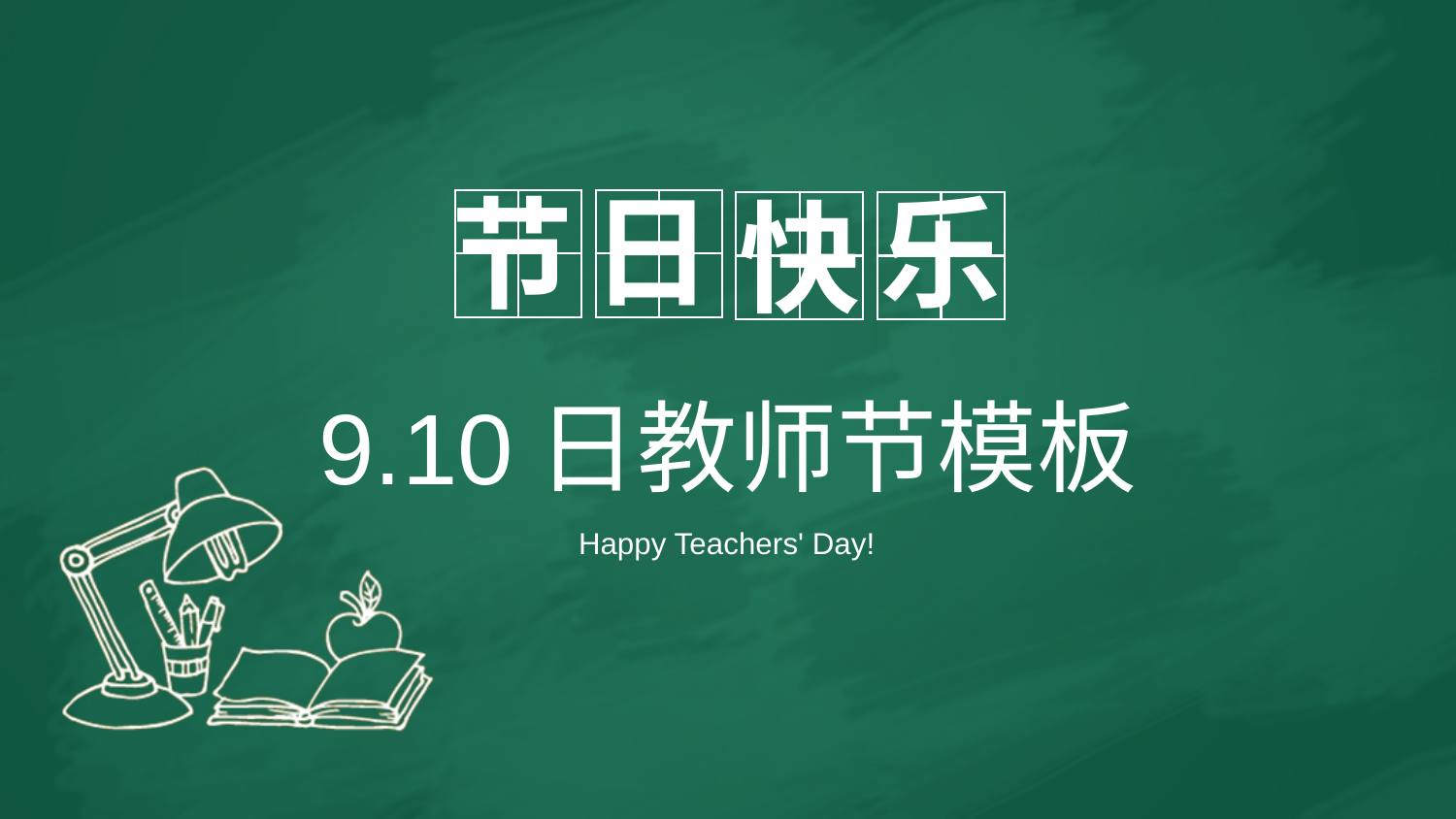

日

乐

节

快

9.10日教师节模板
Happy Teachers' Day!